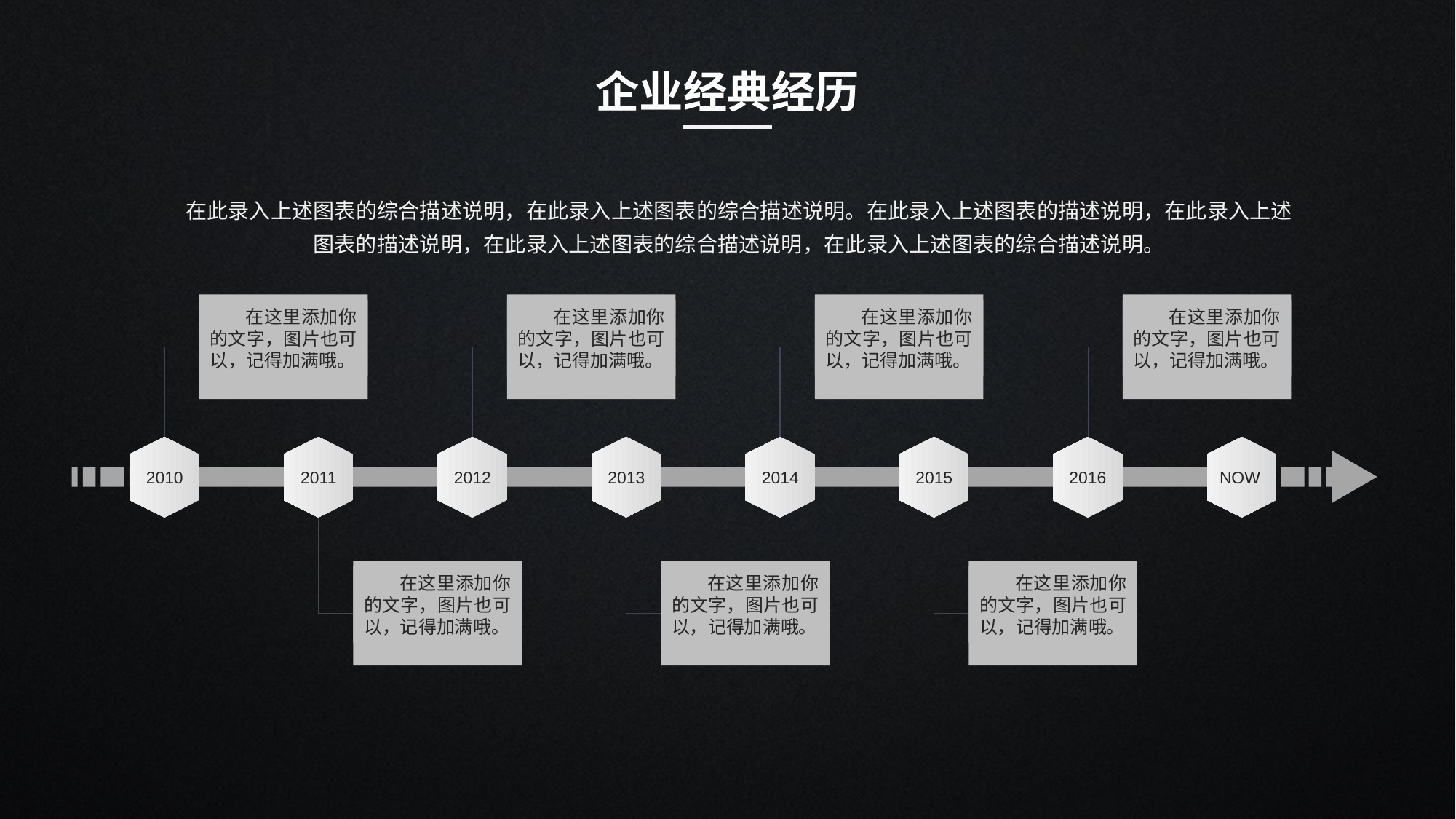

企业经典经历
在此录入上述图表的综合描述说明，在此录入上述图表的综合描述说明。在此录入上述图表的描述说明，在此录入上述图表的描述说明，在此录入上述图表的综合描述说明，在此录入上述图表的综合描述说明。

       在这里添加你的文字，图片也可以，记得加满哦。

       在这里添加你的文字，图片也可以，记得加满哦。

       在这里添加你的文字，图片也可以，记得加满哦。

       在这里添加你的文字，图片也可以，记得加满哦。

2010

2011

2012

2013

2014

2015

NOW

2016

       在这里添加你的文字，图片也可以，记得加满哦。

       在这里添加你的文字，图片也可以，记得加满哦。

       在这里添加你的文字，图片也可以，记得加满哦。